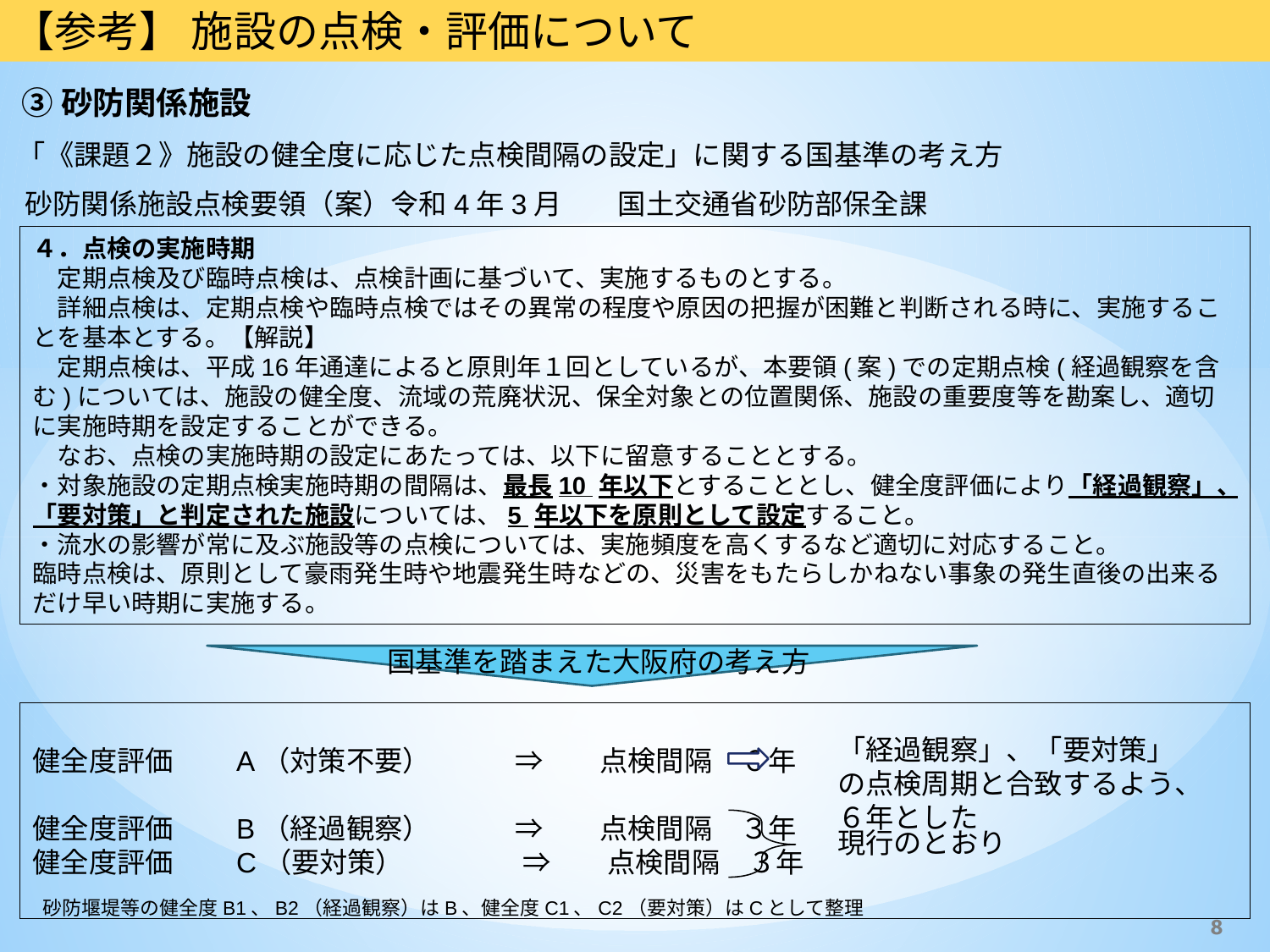

【参考】 施設の点検・評価について
③砂防関係施設
「《課題２》施設の健全度に応じた点検間隔の設定」に関する国基準の考え方
砂防関係施設点検要領（案）令和4年3月　　国土交通省砂防部保全課
４．点検の実施時期
　定期点検及び臨時点検は、点検計画に基づいて、実施するものとする。
　詳細点検は、定期点検や臨時点検ではその異常の程度や原因の把握が困難と判断される時に、実施することを基本とする。【解説】
　定期点検は、平成16年通達によると原則年１回としているが、本要領(案)での定期点検(経過観察を含む)については、施設の健全度、流域の荒廃状況、保全対象との位置関係、施設の重要度等を勘案し、適切に実施時期を設定することができる。
　なお、点検の実施時期の設定にあたっては、以下に留意することとする。
・対象施設の定期点検実施時期の間隔は、最長10 年以下とすることとし、健全度評価により「経過観察」、「要対策」と判定された施設については、5 年以下を原則として設定すること。
・流水の影響が常に及ぶ施設等の点検については、実施頻度を高くするなど適切に対応すること。
臨時点検は、原則として豪雨発生時や地震発生時などの、災害をもたらしかねない事象の発生直後の出来るだけ早い時期に実施する。
国基準を踏まえた大阪府の考え方

健全度評価　　A（対策不要）　　　⇒　　点検間隔　６年

健全度評価　　B（経過観察）　　　⇒　　点検間隔　３年
健全度評価　　C（要対策）　　　 　⇒　　点検間隔　３年

「経過観察」、「要対策」の点検周期と合致するよう、６年とした

現行のとおり
砂防堰堤等の健全度B1、B2（経過観察）はB、健全度C1、C2（要対策）はCとして整理
8